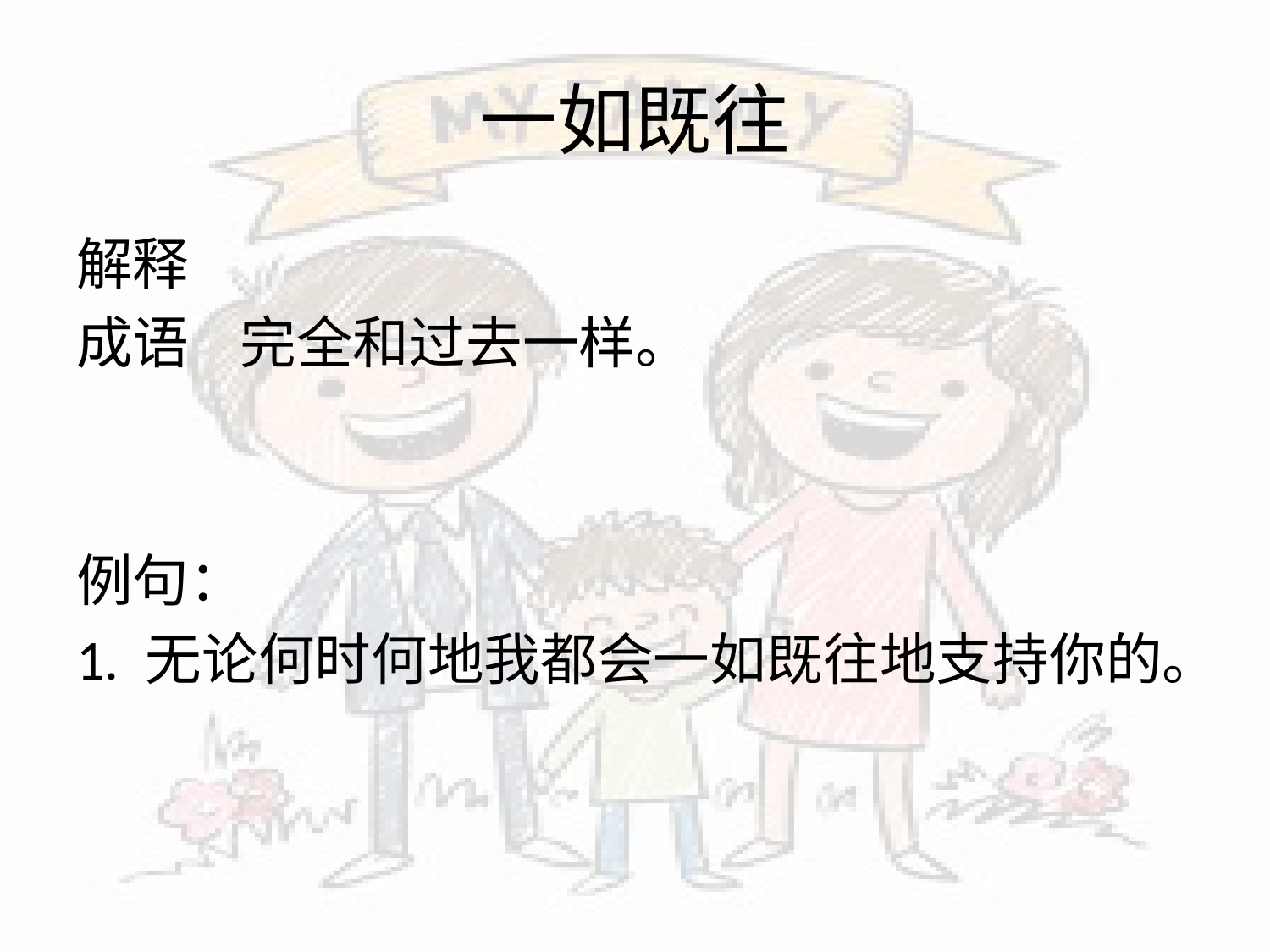

# 一如既往
解释
成语    完全和过去一样。

例句：
1. 无论何时何地我都会一如既往地支持你的。